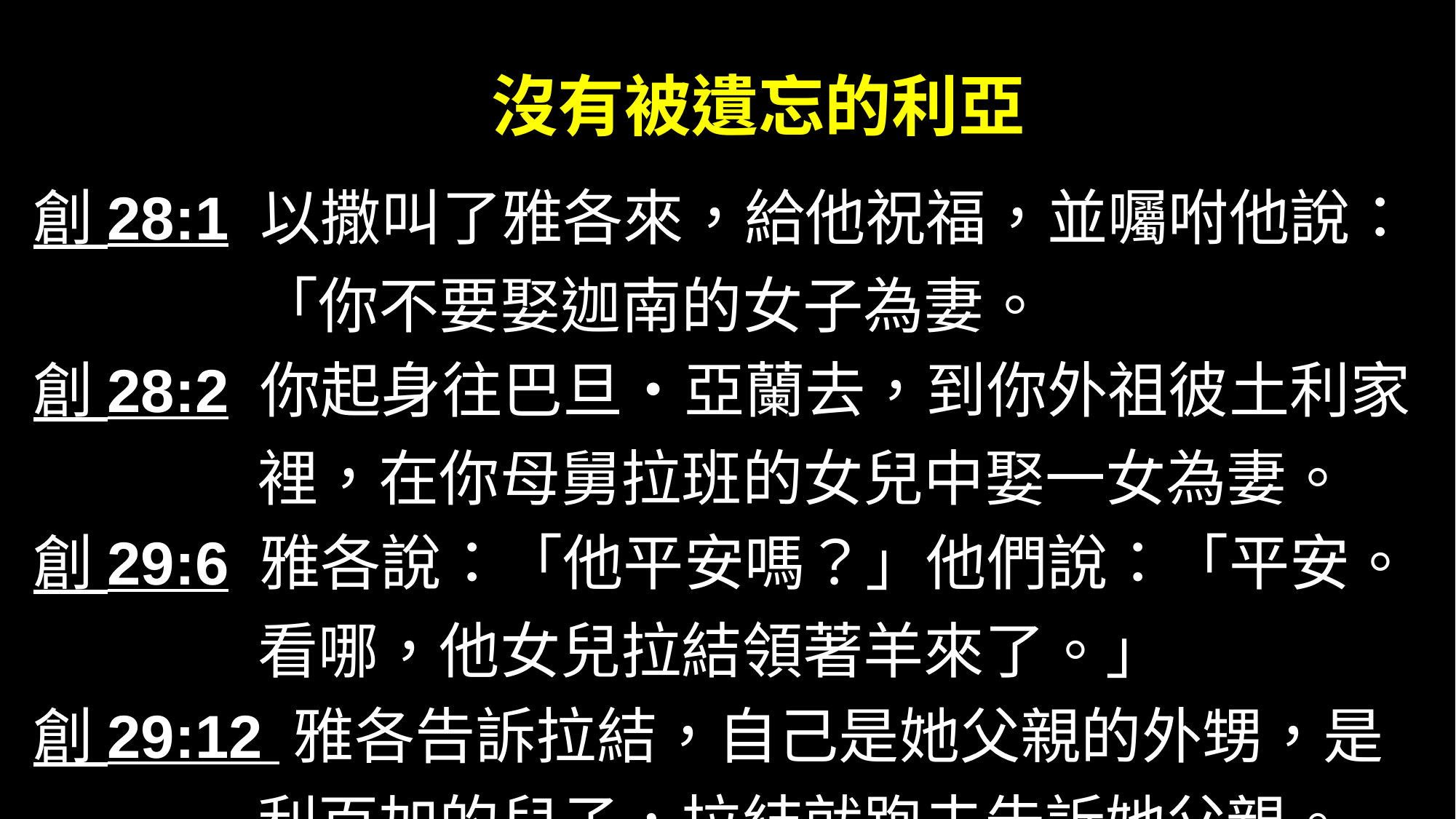

# 沒有被遺忘的利亞
創 28:1 以撒叫了雅各來，給他祝福，並囑咐他說：「你不要娶迦南的女子為妻。
創 28:2 你起身往巴旦‧亞蘭去，到你外祖彼土利家裡，在你母舅拉班的女兒中娶一女為妻。
創 29:6 雅各說：「他平安嗎？」他們說：「平安。看哪，他女兒拉結領著羊來了。」
創 29:12 雅各告訴拉結，自己是她父親的外甥，是利百加的兒子，拉結就跑去告訴她父親。